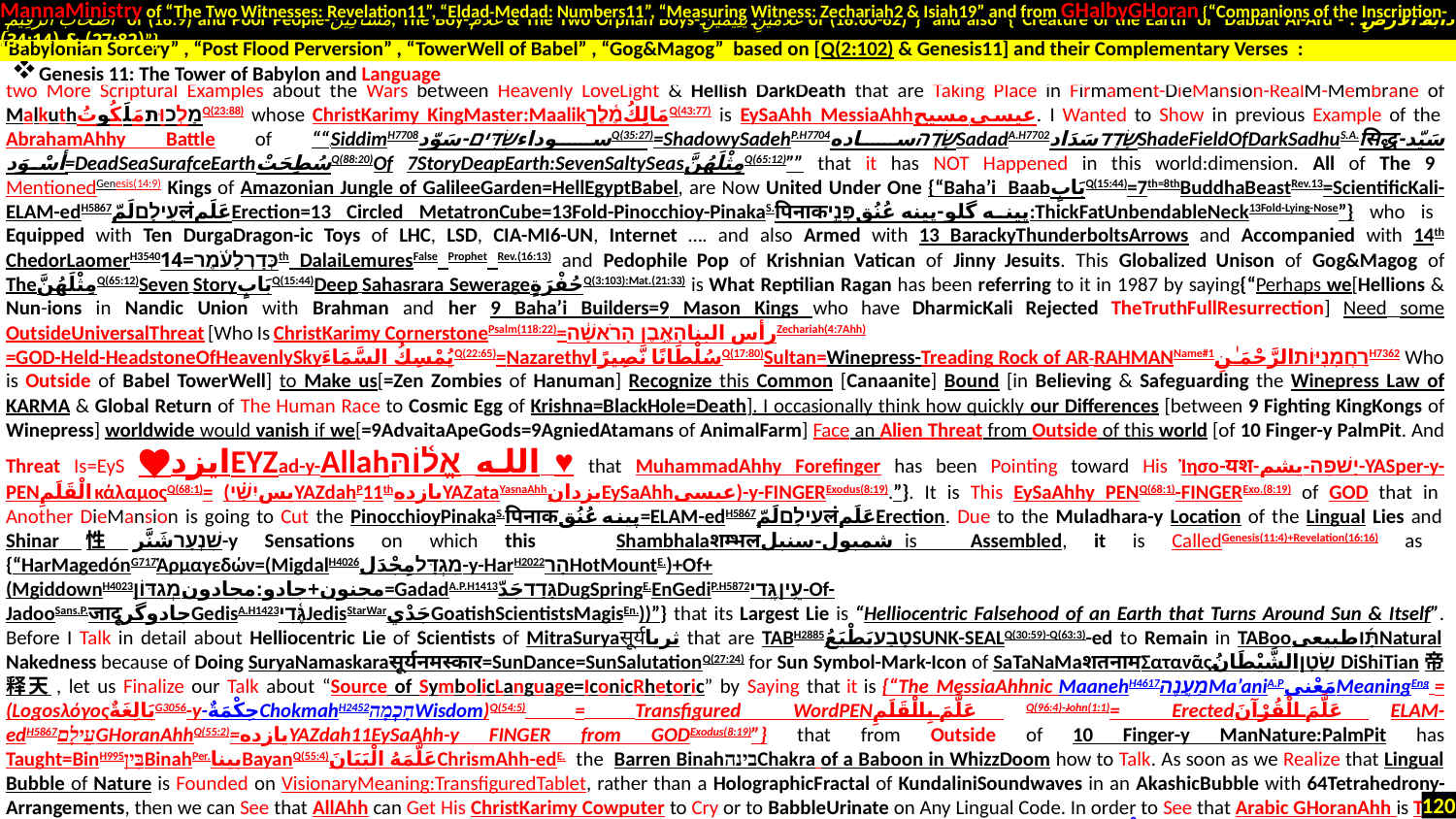

MannaMinistry of “The Two Witnesses: Revelation11”, “Eldad-Medad: Numbers11”, “Measuring Witness: Zechariah2 & Isiah19” and from GHalbyGHoran {“Companions of the Inscription-
 أَصْحَابَ الرَّقِيمِ  of (18:9) and Poor People-مَسَاكِينَ, The Boy-غُلَامُ & The Two Orphan Boys-غُلَامَيْنِ يَتِيمَيْنِ of (18:60-82)”}  and also  {“Creature of the Earth  or  Dabbat Al-Ard - دَابَّةُ الْأَرْضِ : (27:82) & (34:14)”}

Genesis 11: The Tower of Babylon and Language
two More Scriptural Examples about the Wars between Heavenly LoveLight & Hellish DarkDeath that are Taking Place in Firmament-DieMansion-RealM-Membrane of MalkuthמַלְכוּתمَلَكُوتُQ(23:88) whose ChristKarimy KingMaster:Maalikمَالِكُמֶ֫לֶךQ(43:77) is EySaAhh MessiaAhhعیسی مسیح. I Wanted to Show in previous Example of the AbrahamAhhy Battle of ““DSiddimH7708سوداءשִׂדִּים-سَوّدQ(35:27)=ShadowySadehP.H7704שָׂדֶהسادهSadadA.H7702שָׂדַדسَدَادShadeFieldOfDarkSadhuS.A.सिद्धسَيّد-أسْوَد=DeadSeaSurafceEarthسُطِحَتْQ(88:20)Of 7StoryDeapEarth:SevenSaltySeasمِثْلَهُنَّQ(65:12)”” that it has NOT Happened in this world:dimension. All of The 9 MentionedGenesis(14:9) Kings of Amazonian Jungle of GalileeGarden=HellEgyptBabel, are Now United Under One {“Baha’i  BaabبَابٍQ(15:44)=7th=8thBuddhaBeastRev.13=ScientificKali-ELAM-edH5867עֵילָםلَمّलंعَلَمErection=13 Circled MetatronCube=13Fold-Pinocchioy-PinakaS.पिनाकپینه گلو-پینه عُنُقפְּנֵ֣י:ThickFatUnbendableNeck13Fold-Lying-Nose”} who is Equipped with Ten DurgaDragon-ic Toys of LHC, LSD, CIA-MI6-UN, Internet …. and also Armed with 13 BarackyThunderboltsArrows and Accompanied with 14th ChedorLaomerH3540כְּדָרְלָעֹ֫מֶר=14th DalaiLemuresFalse Prophet Rev.(16:13) and Pedophile Pop of Krishnian Vatican of Jinny Jesuits. This Globalized Unison of Gog&Magog of TheمِثْلَهُنَّQ(65:12)Seven StoryبَابٍQ(15:44)Deep Sahasrara SewerageحُفْرَةٍQ(3:103):Mat.(21:33) is What Reptilian Ragan has been referring to it in 1987 by saying{“Perhaps we[Hellions & Nun-ions in Nandic Union with Brahman and her 9 Baha’i Builders=9 Mason Kings who have DharmicKali Rejected TheTruthFullResurrection] Need some OutsideUniversalThreat [Who Is ChristKarimy CornerstonePsalm(118:22)=رأس البناהָאֶ֣בֶן הָרֹאשָׁ֔הZechariah(4:7Ahh)
=GOD-Held-HeadstoneOfHeavenlySkyيُمْسِكُ السَّمَاءَQ(22:65)=Nazarethyسُلْطَانًا نَّصِيرًاQ(17:80)Sultan=Winepress-Treading Rock of AR-RAHMANName#1רַחֲמָנִיּוֹתالرَّحْمَـٰنِH7362 Who is Outside of Babel TowerWell] to Make us[=Zen Zombies of Hanuman] Recognize this Common [Canaanite] Bound [in Believing & Safeguarding the Winepress Law of KARMA & Global Return of The Human Race to Cosmic Egg of Krishna=BlackHole=Death]. I occasionally think how quickly our Differences [between 9 Fighting KingKongs of Winepress] worldwide would vanish if we[=9AdvaitaApeGods=9AgniedAtamans of AnimalFarm] Face an Alien Threat from Outside of this world [of 10 Finger-y PalmPit. And Threat Is=EyS ♥ایزدEYZad-y-Allahالله אֱל֫וֹהַּ ♥ that MuhammadAhhy Forefinger has been Pointing toward His Ἰησο-यश-יָשׁפֵה-یشم-YASper-y-PENالْقَلَمِκάλαμοςQ(68:1)= (یسיִשַׁ֗יYAZdahP11thیازدهYAZataYasnaAhhیزدانEySaAhhعیسی)-y-FINGERExodus(8:19).”}. It is This EySaAhhy PENQ(68:1)-FINGERExo.(8:19) of GOD that in Another DieMansion is going to Cut the PinocchioyPinakaS.पिनाकپینه عُنُق=ELAM-edH5867עֵילָםلَمّलंعَلَمErection. Due to the Muladhara-y Location of the Lingual Lies and Shinar性שִׁנְעָרشَنَّر-y Sensations on which this   Shambhalaशम्भलشمبول-سنبل  is  Assembled, it is CalledGenesis(11:4)+Revelation(16:16) as {“HarMagedónG717Ἁρμαγεδών=(MigdalH4026מִגְדָּלمِجْدَل-y-HarH2022הָרHotMountE.)+Of+ (MgiddownH4023مجنون+جادو:مجادونמְגִדּוֹן=GadadA.P.H1413גָּדַדجَدّDugSpringE.EnGediP.H5872עֵ֥ין-גֶּֽדִי-Of-JadooSans.P.जादूجادوگرGedisA.H1423גֶּ֫דִיJedisStarWarجَدْيGoatishScientistsMagisEn.))”} that its Largest Lie is “Helliocentric Falsehood of an Earth that Turns Around Sun & Itself”. Before I Talk in detail about Helliocentric Lie of Scientists of MitraSuryaसूर्यثریا that are TABH2885טָבַעيَطْبَعُSUNK-SEALQ(30:59)-Q(63:3)-ed to Remain in TABooתָּ֜וطبیعیNatural Nakedness because of Doing SuryaNamaskaraसूर्यनमस्कार=SunDance=SunSalutationQ(27:24) for Sun Symbol-Mark-Icon of SaTaNaMaशतनामΣατανᾶςשָׂטָןالشَّيْطَانُ DiShiTian帝释天, let us Finalize our Talk about “Source of SymbolicLanguage=IconicRhetoric” by Saying that it is {“The MessiaAhhnic MaanehH4617מַעֲנֶהMa’aniA.PمَعْنىMeaningEng = (LogosλόγοςبَالِغَةٌG3056-y-حِكْمَةٌChokmahH2452חָכְמָהWisdom)Q(54:5) = Transfigured WordPENعَلَّمَ بِالْقَلَمِQ(96:4)-John(1:1)= Erectedعَلَّمَ الْقُرْآنَELAM-edH5867עֵילָםGHoranAhhQ(55:2)=یازدهYAZdah11EySaAhh-y FINGER from GODExodus(8:19)”} that from Outside of 10 Finger-y ManNature:PalmPit has Taught=BinH995בִּיןBinahPer.بیناBayanQ(55:4)عَلَّمَهُ الْبَيَانَChrismAhh-edE.  the  Barren Binahבינה‬Chakra of a Baboon in WhizzDoom how to Talk. As soon as we Realize that Lingual Bubble of Nature is Founded on VisionaryMeaning:TransfiguredTablet, rather than a HolographicFractal of KundaliniSoundwaves in an AkashicBubble with 64Tetrahedrony-Arrangements, then we can See that AllAhh can Get His ChristKarimy Cowputer to Cry or to BabbleUrinate on Any Lingual Code. In order to See that Arabic GHoranAhh is The Heaviest Chunk of IronAhhy Chrismation=MessiaAhhnic Miracle that has been Cried by CowChrist-y Zulדִּי-GHarnaynקָ֫רֶןκέραςذِي الْقَرْنَيْنِ=OwnerOfDoubleHornsCrowns: TwoWorldLinesAxisMundisQ(18:83), I have Made a Comparative Selection that explicitly or implicitly Shows the Other Forms of Language that have had Alien Contact with MessiaAhhnic Mothership & have been FaithCoated:Healed:Blessedبَارَكَ فِيهَاQ(41:10)شِفَاءٌ لِّلنَّاسِQ(16:69)سَرَابِيلَ تَقِيكُم بَأْسَكُمْQ(16:81) by MessiaAhhnic MilkMedium of MercyFull Meaning.
“Babylonian Sorcery” , “Post Flood Perversion” , “TowerWell of Babel” , “Gog&Magog”  based on [Q(2:102) & Genesis11] and their Complementary Verses  :
Genesis 11: The Tower of Babylon and Language
120